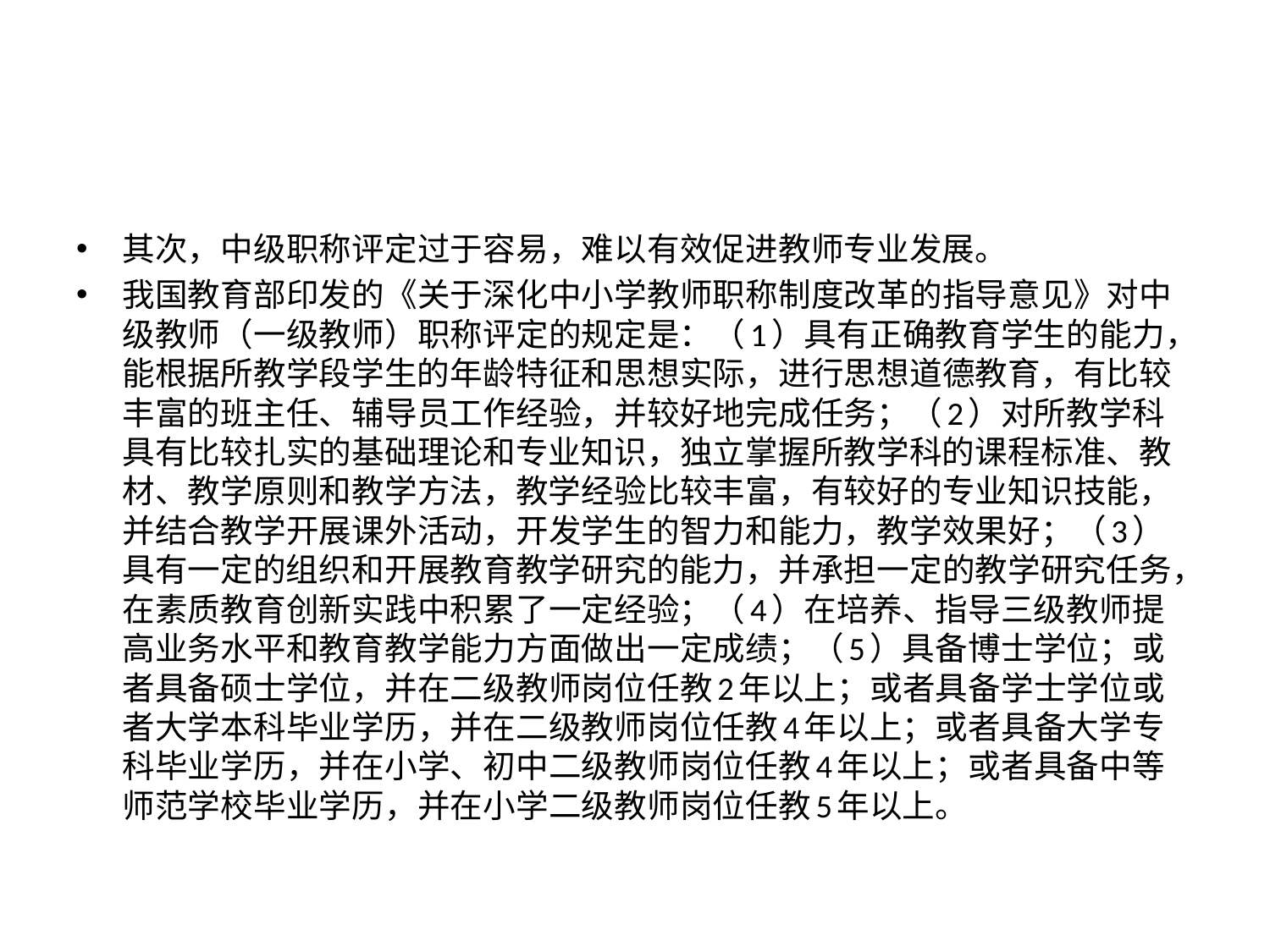

#
其次，中级职称评定过于容易，难以有效促进教师专业发展。
我国教育部印发的《关于深化中小学教师职称制度改革的指导意见》对中级教师（一级教师）职称评定的规定是：（1）具有正确教育学生的能力，能根据所教学段学生的年龄特征和思想实际，进行思想道德教育，有比较丰富的班主任、辅导员工作经验，并较好地完成任务；（2）对所教学科具有比较扎实的基础理论和专业知识，独立掌握所教学科的课程标准、教材、教学原则和教学方法，教学经验比较丰富，有较好的专业知识技能，并结合教学开展课外活动，开发学生的智力和能力，教学效果好；（3）具有一定的组织和开展教育教学研究的能力，并承担一定的教学研究任务，在素质教育创新实践中积累了一定经验；（4）在培养、指导三级教师提高业务水平和教育教学能力方面做出一定成绩；（5）具备博士学位；或者具备硕士学位，并在二级教师岗位任教2年以上；或者具备学士学位或者大学本科毕业学历，并在二级教师岗位任教4年以上；或者具备大学专科毕业学历，并在小学、初中二级教师岗位任教4年以上；或者具备中等师范学校毕业学历，并在小学二级教师岗位任教5年以上。